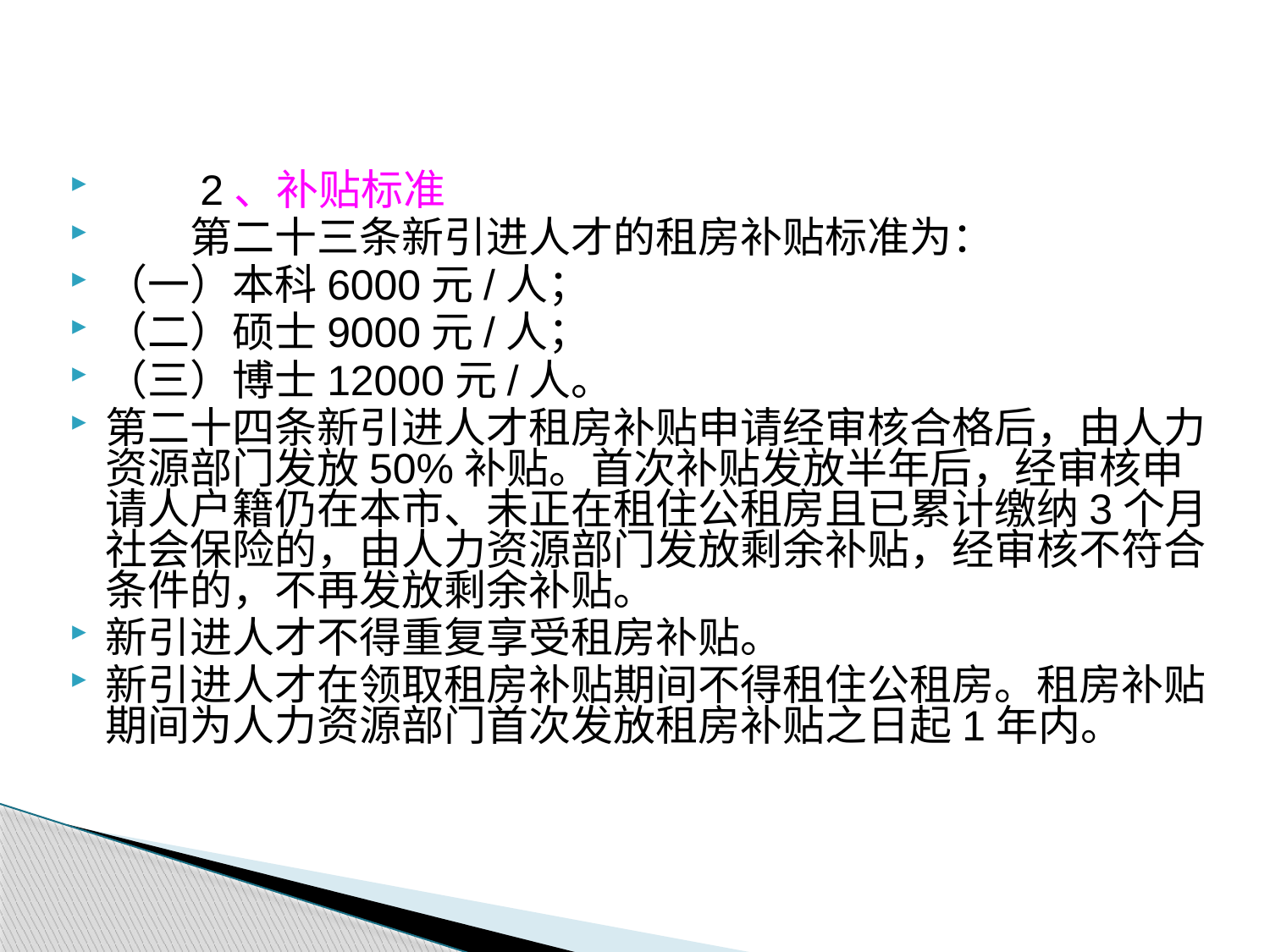

#
　　2、补贴标准
　　第二十三条新引进人才的租房补贴标准为：
（一）本科6000元/人；
（二）硕士9000元/人；
（三）博士12000元/人。
第二十四条新引进人才租房补贴申请经审核合格后，由人力资源部门发放50%补贴。首次补贴发放半年后，经审核申请人户籍仍在本市、未正在租住公租房且已累计缴纳3个月社会保险的，由人力资源部门发放剩余补贴，经审核不符合条件的，不再发放剩余补贴。
新引进人才不得重复享受租房补贴。
新引进人才在领取租房补贴期间不得租住公租房。租房补贴期间为人力资源部门首次发放租房补贴之日起1年内。